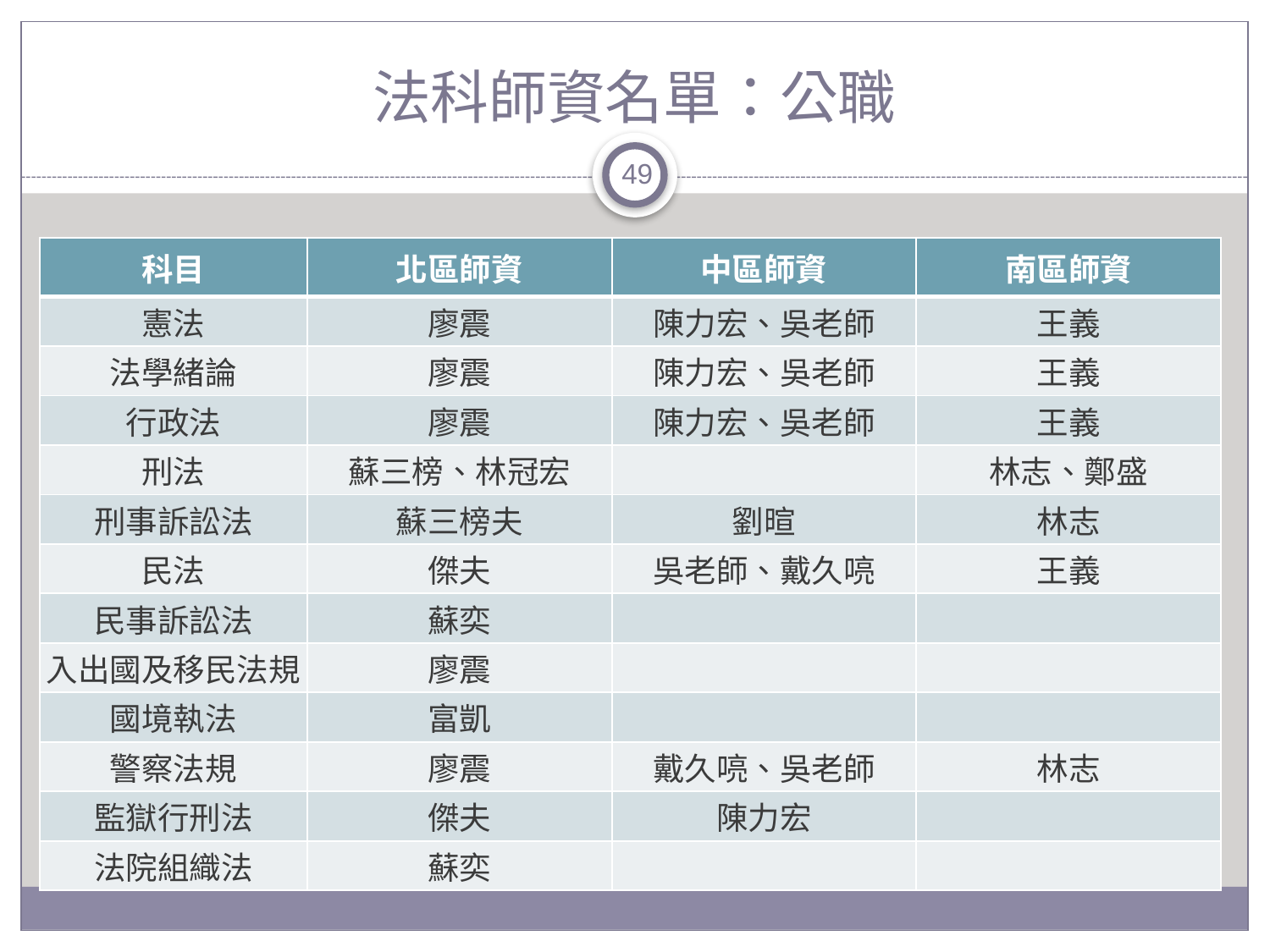

# 法科師資名單：公職
49
| 科目 | 北區師資 | 中區師資 | 南區師資 |
| --- | --- | --- | --- |
| 憲法 | 廖震 | 陳力宏、吳老師 | 王義 |
| 法學緒論 | 廖震 | 陳力宏、吳老師 | 王義 |
| 行政法 | 廖震 | 陳力宏、吳老師 | 王義 |
| 刑法 | 蘇三榜、林冠宏 |  | 林志、鄭盛 |
| 刑事訴訟法 | 蘇三榜夫 | 劉暄 | 林志 |
| 民法 | 傑夫 | 吳老師、戴久喨 | 王義 |
| 民事訴訟法 | 蘇奕 |  |  |
| 入出國及移民法規 | 廖震 |  |  |
| 國境執法 | 富凱 |  |  |
| 警察法規 | 廖震 | 戴久喨、吳老師 | 林志 |
| 監獄行刑法 | 傑夫 | 陳力宏 |  |
| 法院組織法 | 蘇奕 |  |  |